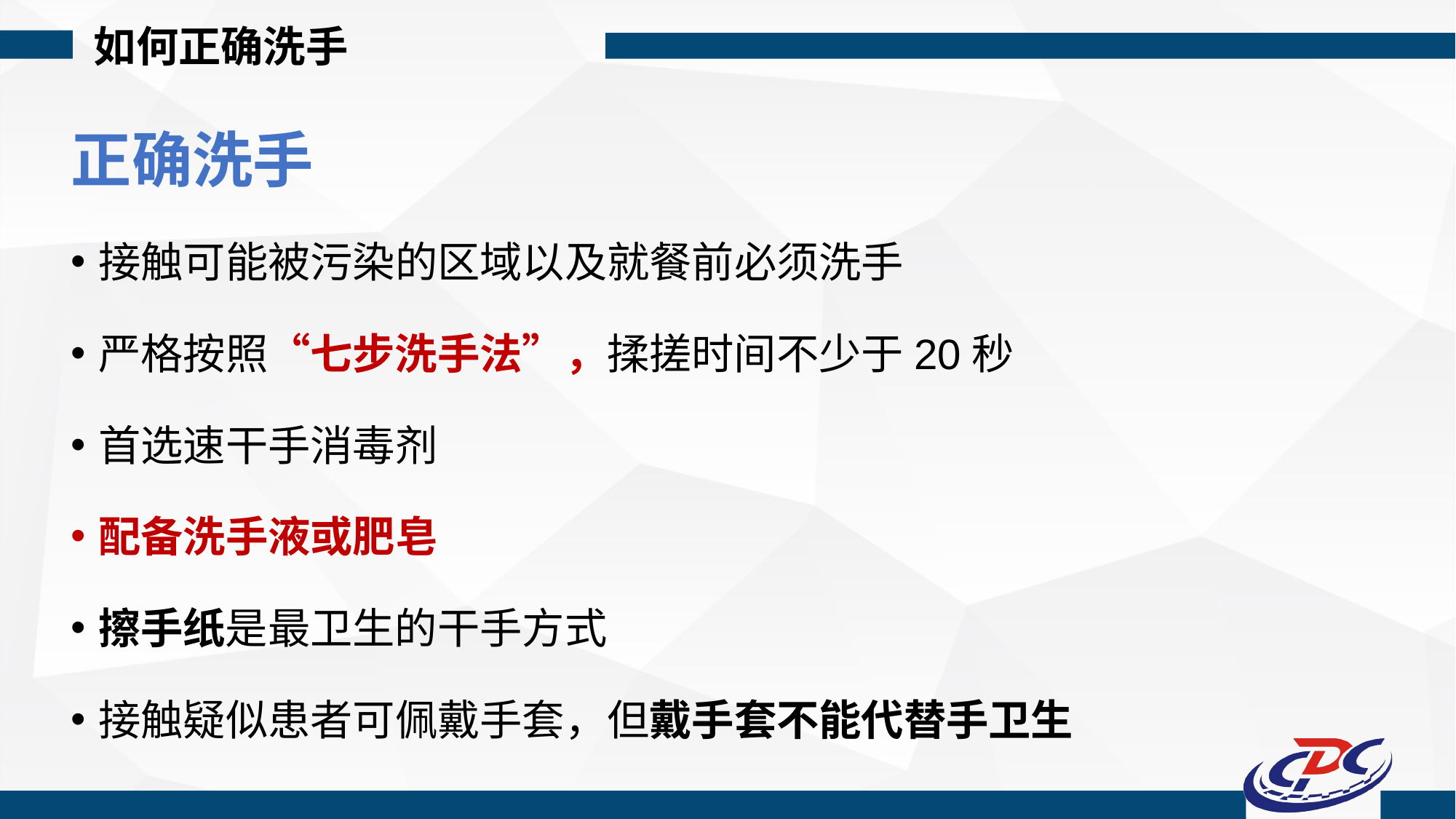

如何正确洗手
正确洗手
接触可能被污染的区域以及就餐前必须洗手
严格按照“七步洗手法”，揉搓时间不少于20秒
首选速干手消毒剂
配备洗手液或肥皂
擦手纸是最卫生的干手方式
接触疑似患者可佩戴手套，但戴手套不能代替手卫生